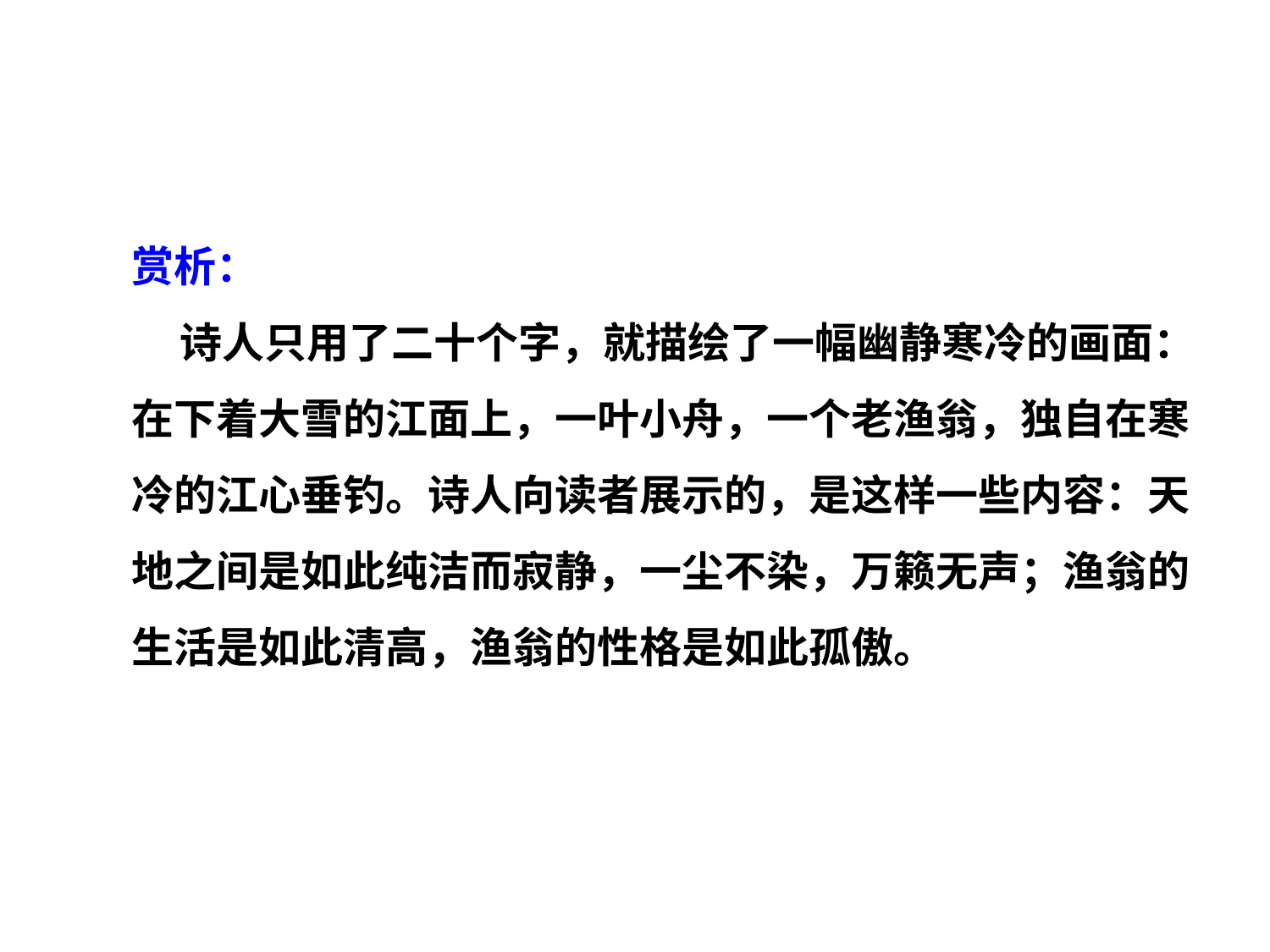

赏析：
    诗人只用了二十个字，就描绘了一幅幽静寒冷的画面：在下着大雪的江面上，一叶小舟，一个老渔翁，独自在寒冷的江心垂钓。诗人向读者展示的，是这样一些内容：天地之间是如此纯洁而寂静，一尘不染，万籁无声；渔翁的生活是如此清高，渔翁的性格是如此孤傲。